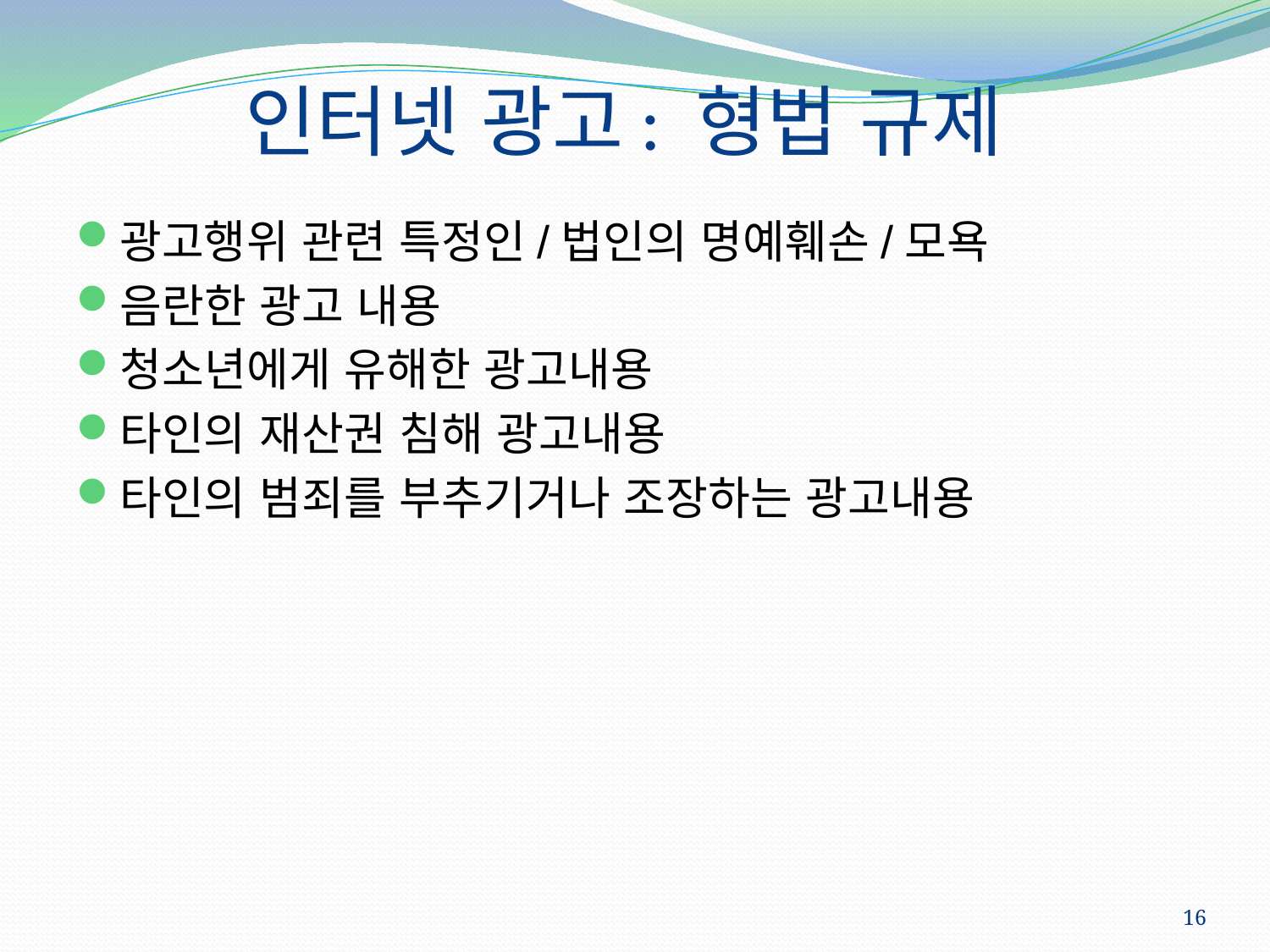

# 인터넷 광고: 형법 규제
광고행위 관련 특정인/법인의 명예훼손/모욕
음란한 광고 내용
청소년에게 유해한 광고내용
타인의 재산권 침해 광고내용
타인의 범죄를 부추기거나 조장하는 광고내용
16